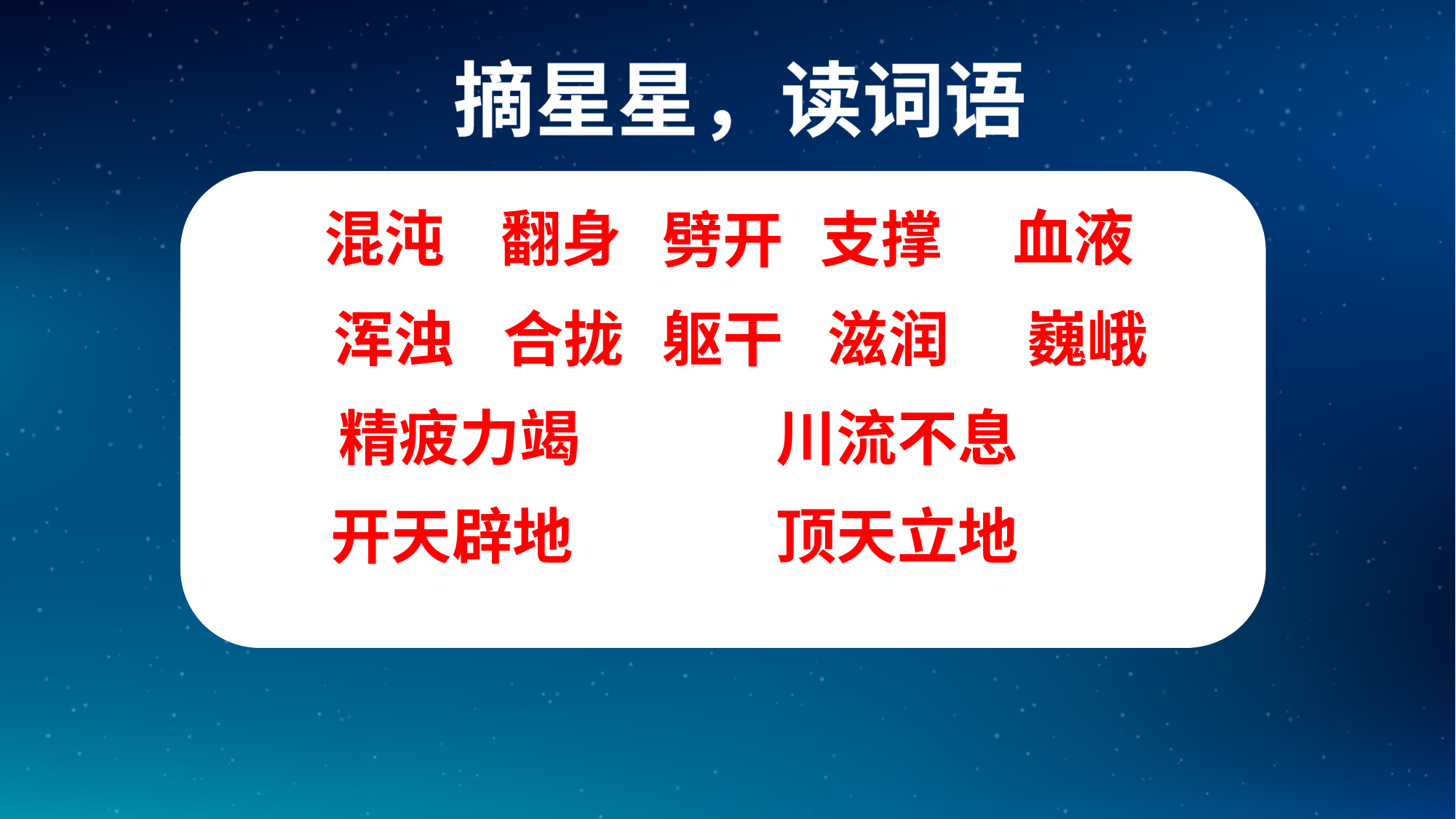

摘星星，读词语

血液
混沌
翻身
支撑
劈开
浑浊
躯干
巍峨
合拢
滋润
精疲力竭
川流不息

开天辟地
顶天立地